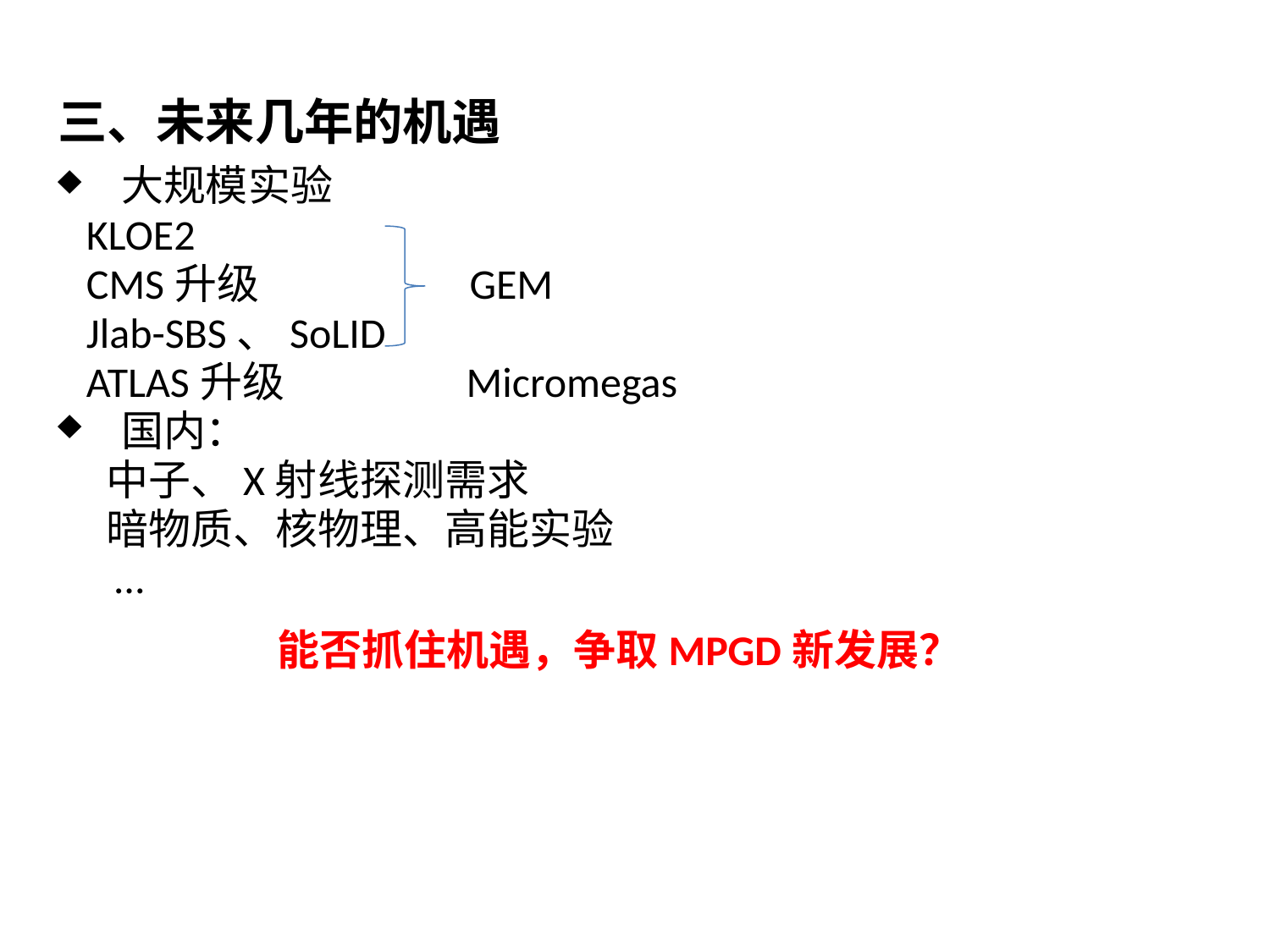

三、未来几年的机遇
大规模实验
   KLOE2
   CMS升级                     GEM
   Jlab-SBS、SoLID
   ATLAS升级                  Micromegas
国内：
    中子、X射线探测需求
    暗物质、核物理、高能实验
      …
                      能否抓住机遇，争取MPGD新发展？